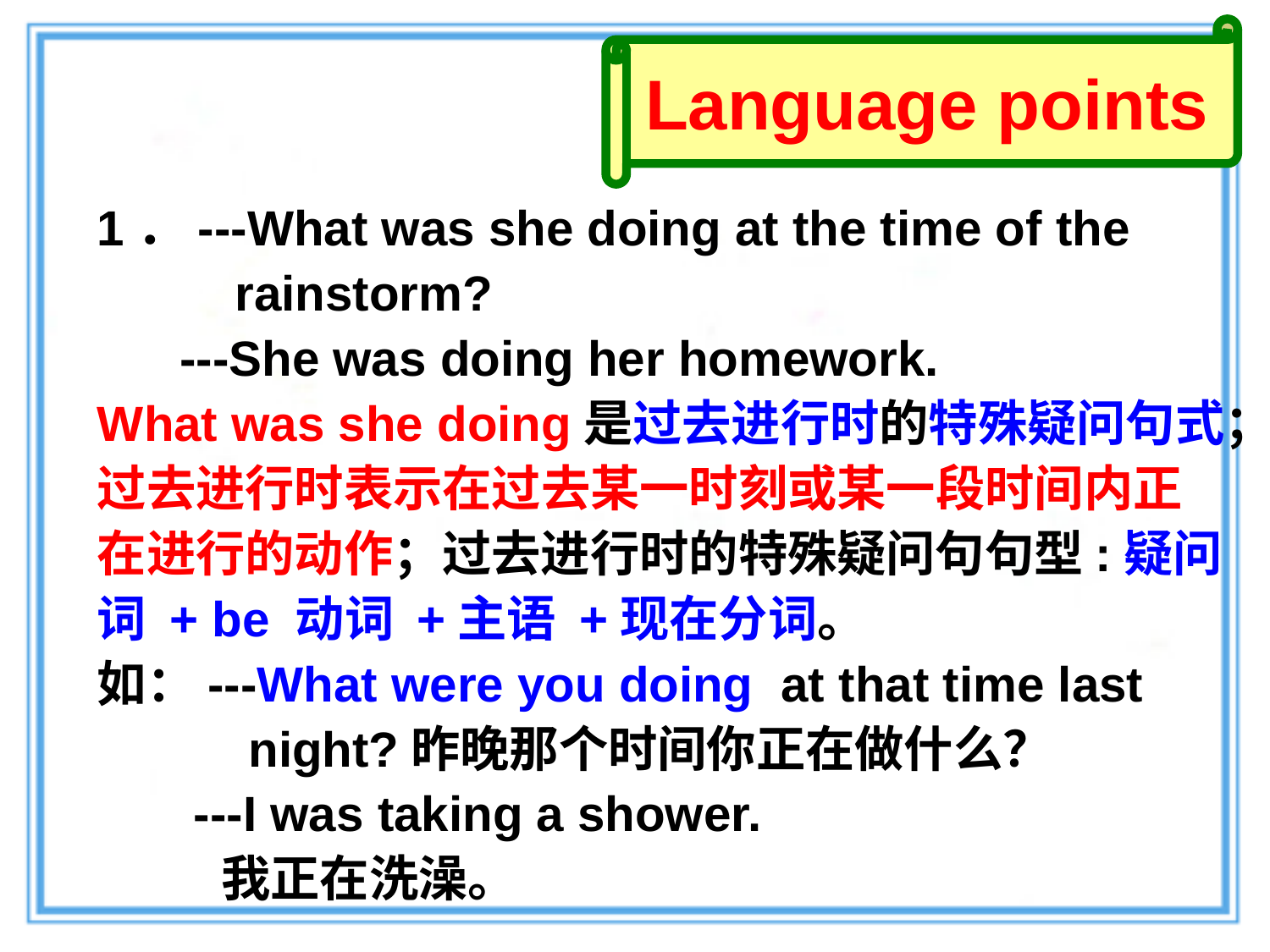

Language points
1．---What was she doing at the time of the
          rainstorm?
      ---She was doing her homework.
What was she doing是过去进行时的特殊疑问句式；过去进行时表示在过去某一时刻或某一段时间内正在进行的动作；过去进行时的特殊疑问句句型:疑问词 + be 动词 +主语 +现在分词。
如：---What were you doing  at that time last
           night?昨晚那个时间你正在做什么？
       ---I was taking a shower.
          我正在洗澡。